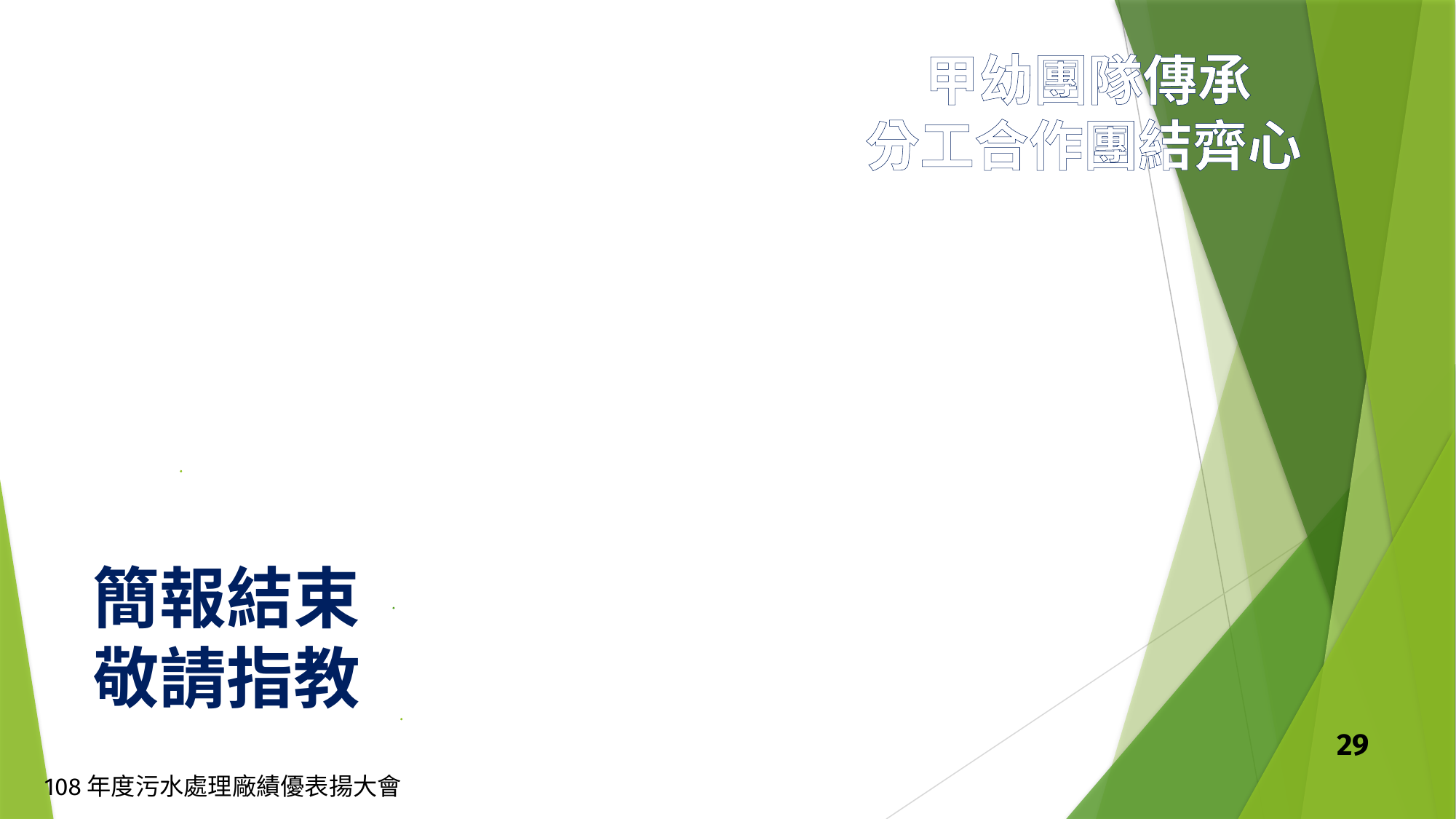

甲幼團隊傳承
分工合作團結齊心

簡報結束
敬請指教
29
108年度污水處理廠績優表揚大會